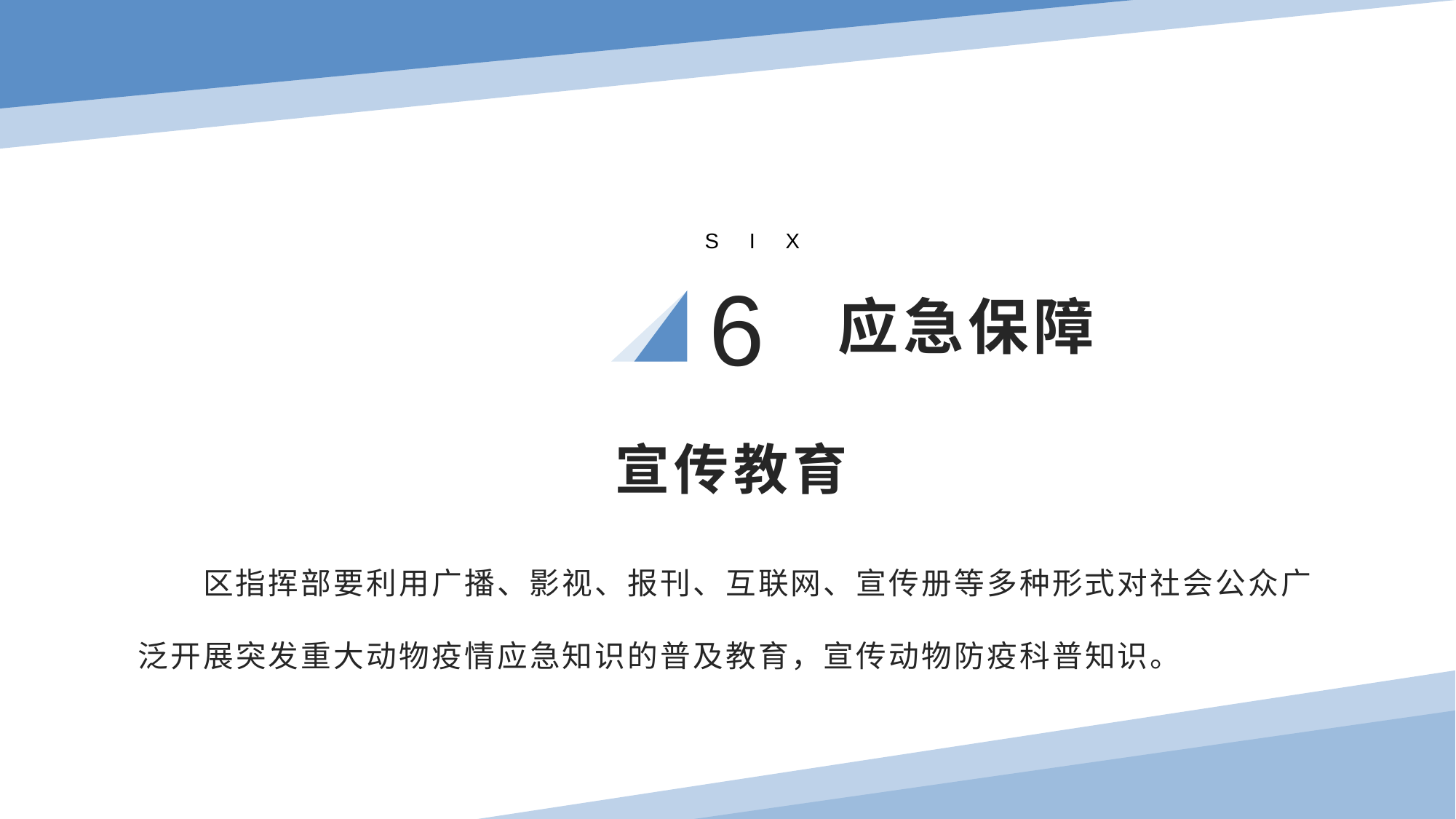

SIX
6
# 应急保障
 宣传教育
区指挥部要利用广播、影视、报刊、互联网、宣传册等多种形式对社会公众广泛开展突发重大动物疫情应急知识的普及教育，宣传动物防疫科普知识。